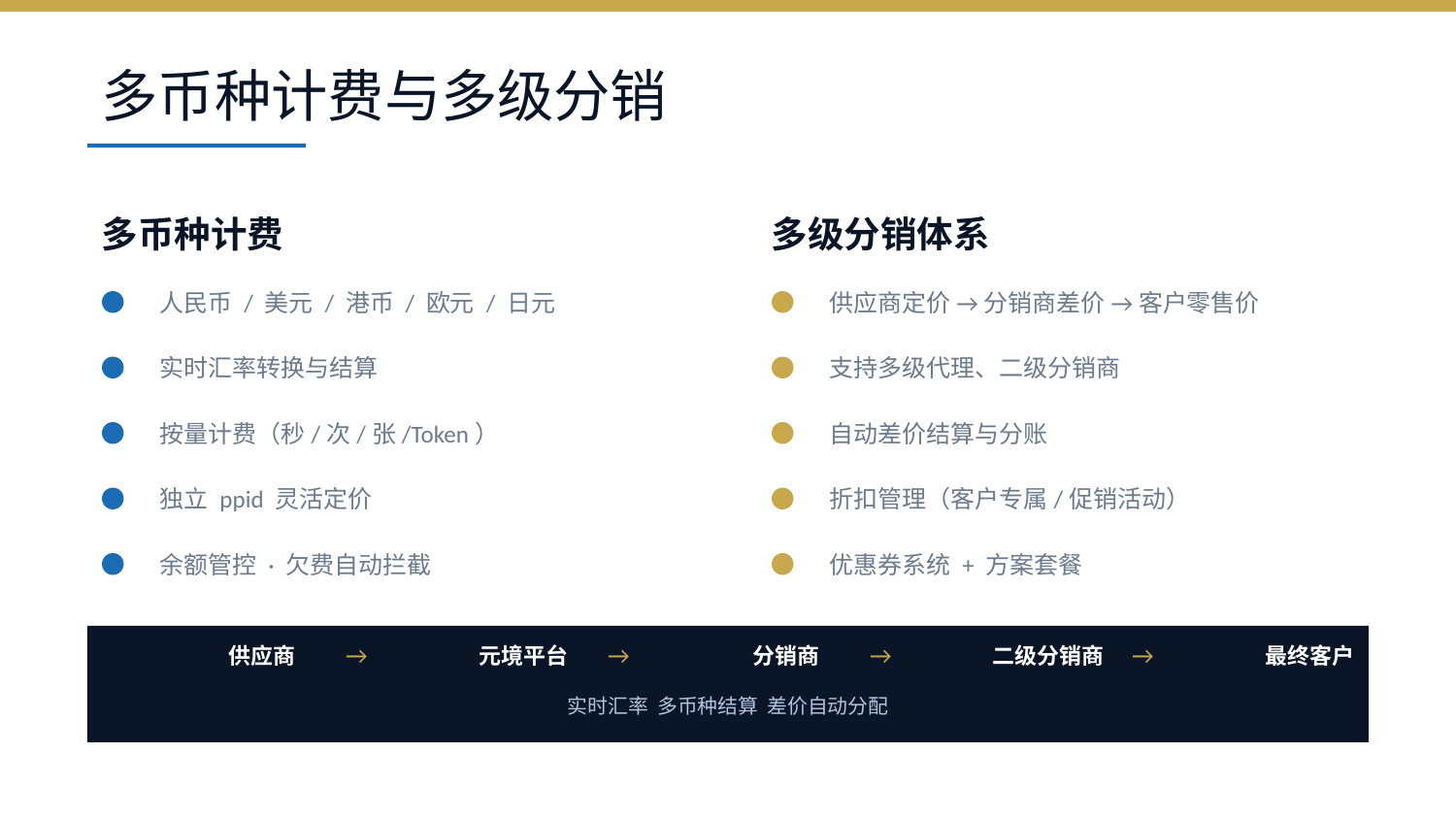

多币种计费与多级分销

多币种计费
多级分销体系
人民币 / 美元 / 港币 / 欧元 / 日元
供应商定价 → 分销商差价 → 客户零售价

实时汇率转换与结算
支持多级代理、二级分销商

按量计费（秒/次/张/Token）
自动差价结算与分账

独立 ppid 灵活定价
折扣管理（客户专属/促销活动）

余额管控 · 欠费自动拦截
优惠券系统 + 方案套餐

供应商
→
元境平台
→
分销商
→
二级分销商
→
最终客户

实时汇率  多币种结算  差价自动分配